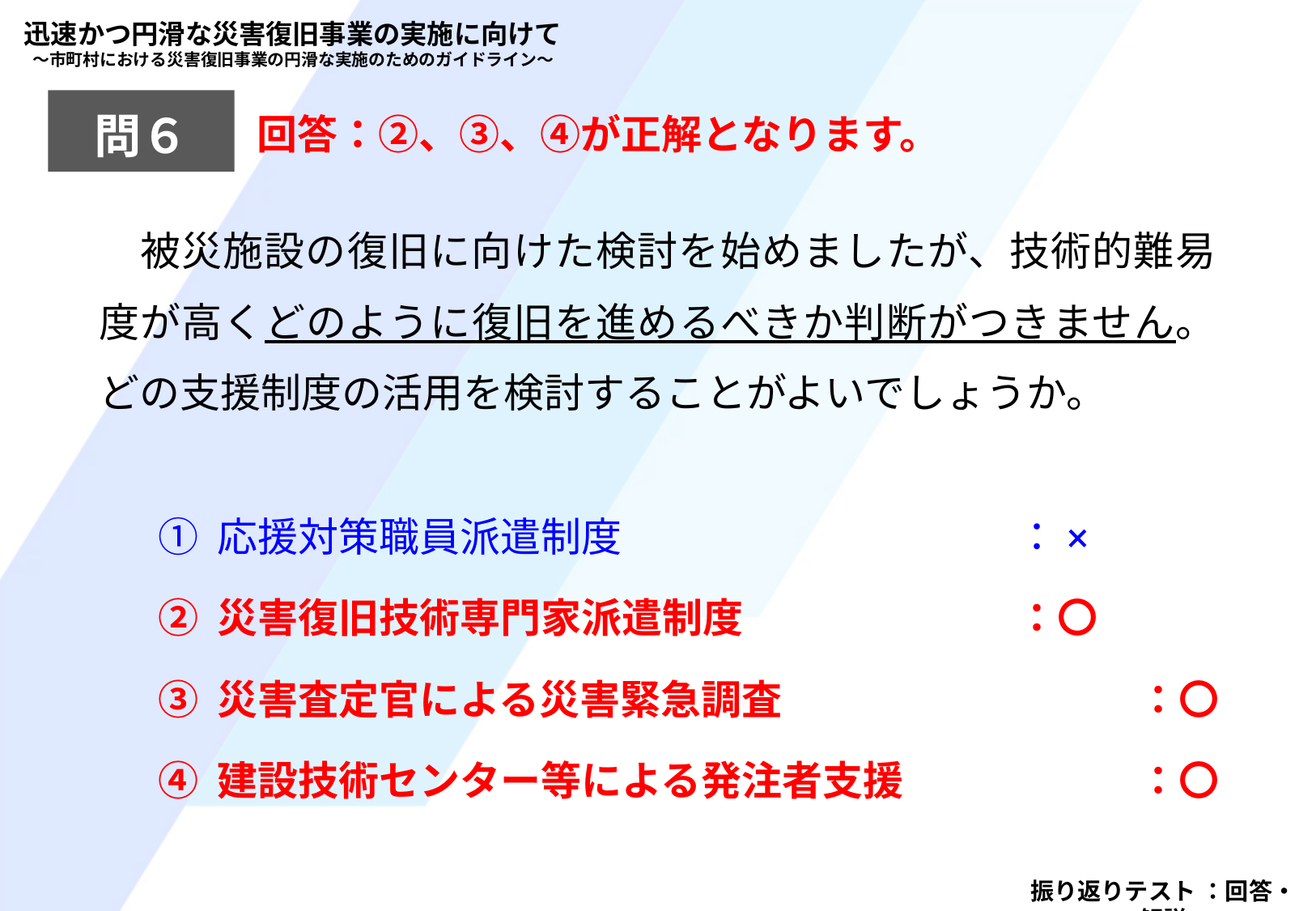

迅速かつ円滑な災害復旧事業の実施に向けて
～市町村における災害復旧事業の円滑な実施のためのガイドライン～
回答：②、③、④が正解となります。
問６
　被災施設の復旧に向けた検討を始めましたが、技術的難易度が高くどのように復旧を進めるべきか判断がつきません。どの支援制度の活用を検討することがよいでしょうか。
① 応援対策職員派遣制度　　　　　　　　　	 ：×
② 災害復旧技術専門家派遣制度		 	 ：〇
③ 災害査定官による災害緊急調査			 ：〇
④ 建設技術センター等による発注者支援		 ：〇
振り返りテスト ：回答・解説